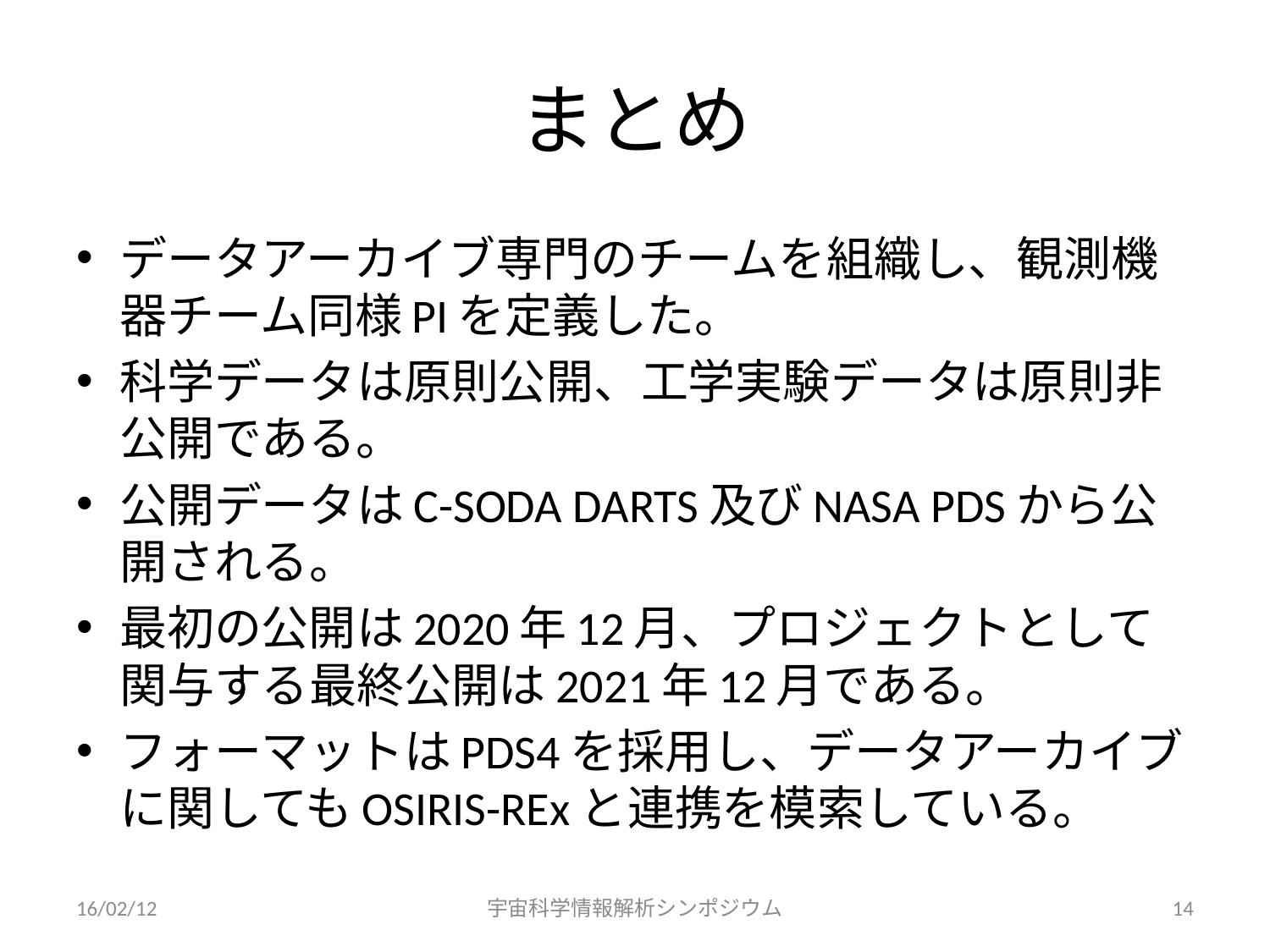

# まとめ
データアーカイブ専門のチームを組織し、観測機器チーム同様PIを定義した。
科学データは原則公開、工学実験データは原則非公開である。
公開データはC-SODA DARTS及びNASA PDSから公開される。
最初の公開は2020年12月、プロジェクトとして関与する最終公開は2021年12月である。
フォーマットはPDS4を採用し、データアーカイブに関してもOSIRIS-RExと連携を模索している。

16/02/12
宇宙科学情報解析シンポジウム
14